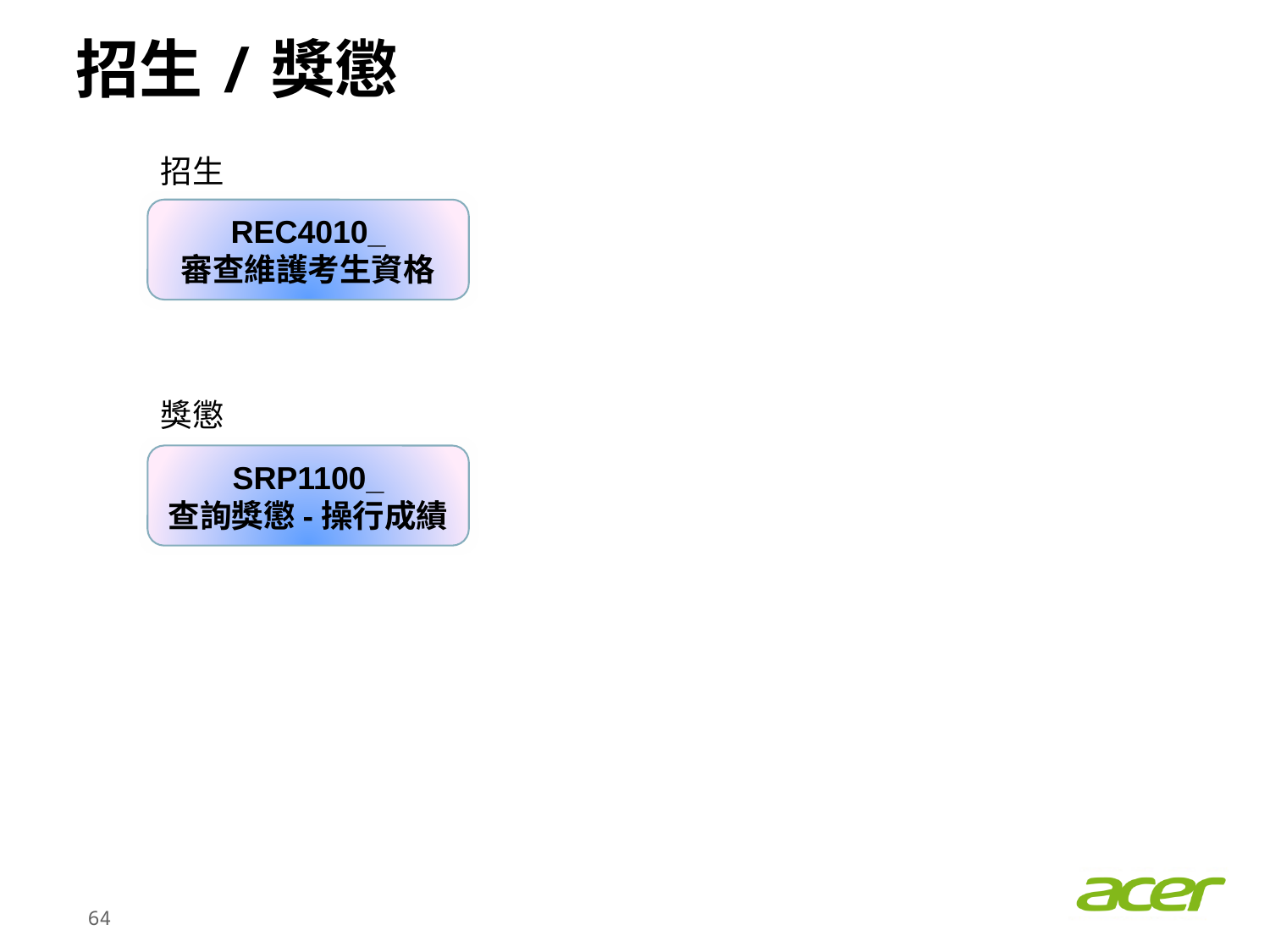

# 招生/獎懲
招生
REC4010_
審查維護考生資格
獎懲
SRP1100_
查詢獎懲-操行成績
64